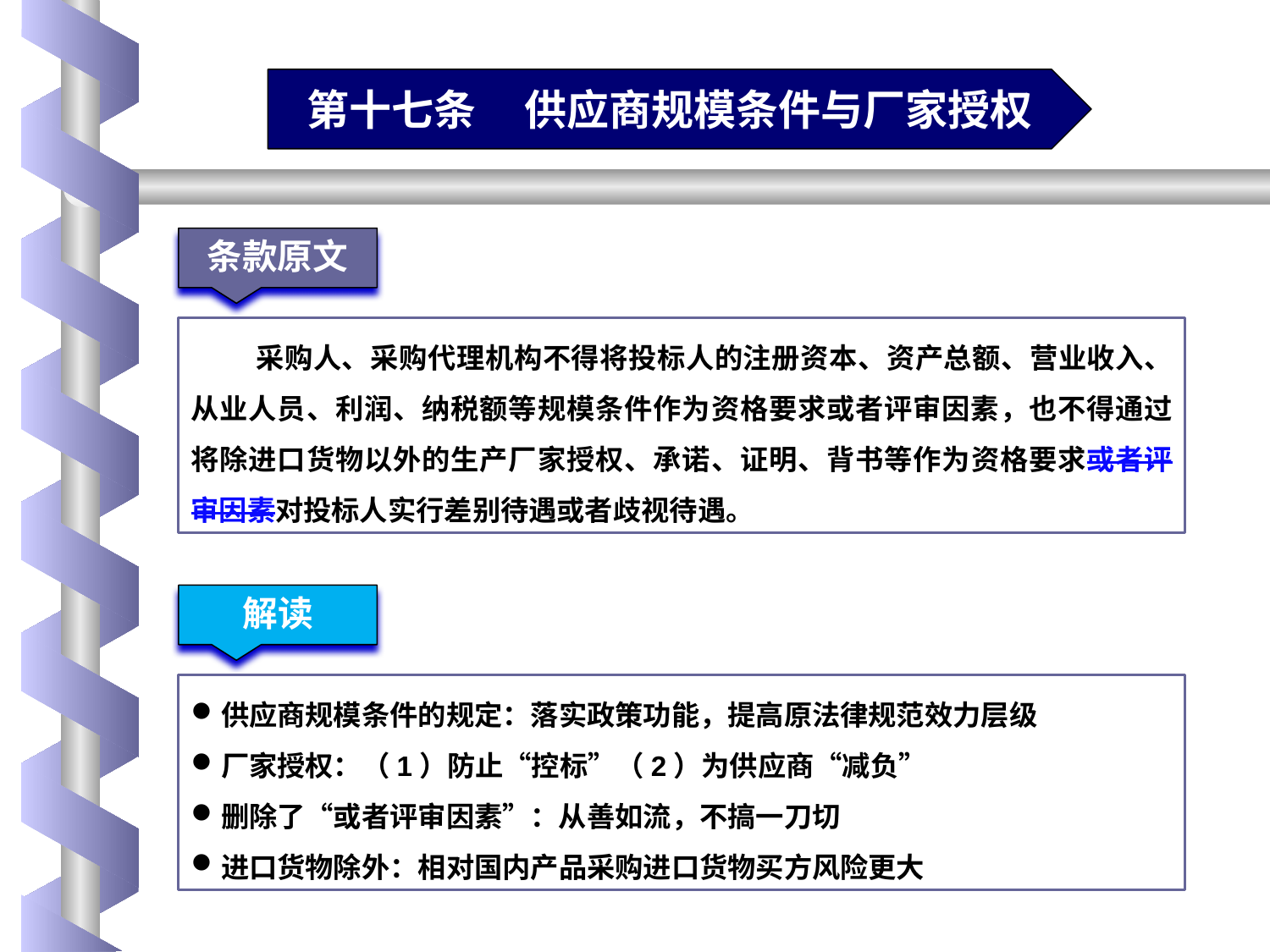

第十七条     供应商规模条件与厂家授权
条款原文
采购人、采购代理机构不得将投标人的注册资本、资产总额、营业收入、从业人员、利润、纳税额等规模条件作为资格要求或者评审因素，也不得通过将除进口货物以外的生产厂家授权、承诺、证明、背书等作为资格要求或者评审因素对投标人实行差别待遇或者歧视待遇。
解读
供应商规模条件的规定：落实政策功能，提高原法律规范效力层级
厂家授权：（1）防止“控标”（2）为供应商“减负”
删除了“或者评审因素”：从善如流，不搞一刀切
进口货物除外：相对国内产品采购进口货物买方风险更大